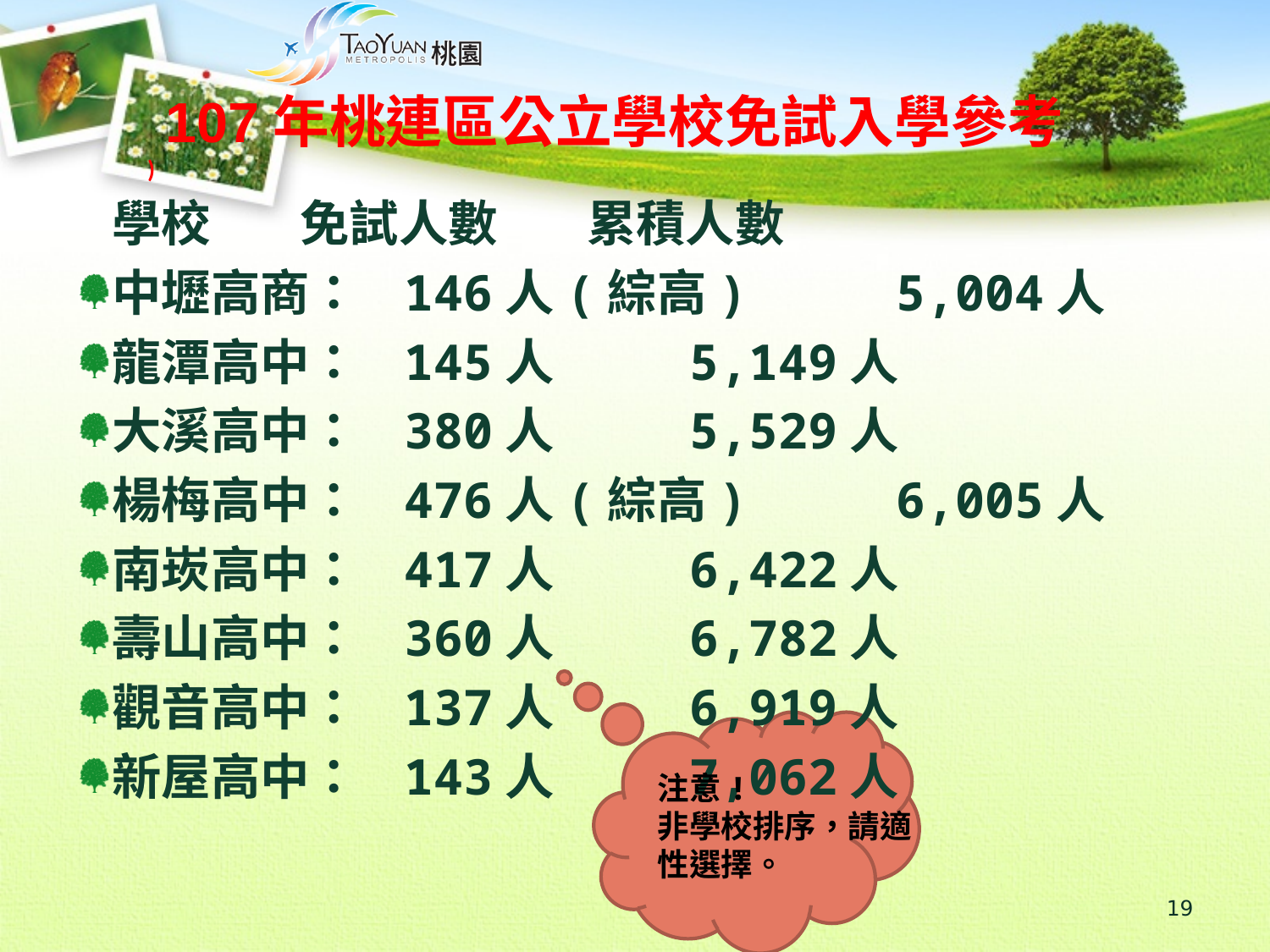

107年桃連區公立學校免試入學參考
)
  學校        免試人數        累積人數
中壢高商：   146人(綜高)     5,004人
龍潭高中：   145人           5,149人
大溪高中：   380人           5,529人
楊梅高中：   476人(綜高)     6,005人
南崁高中：   417人           6,422人
壽山高中：   360人           6,782人
觀音高中：   137人           6,919人
新屋高中：   143人           7,062人

注意!
非學校排序，請適性選擇。
19